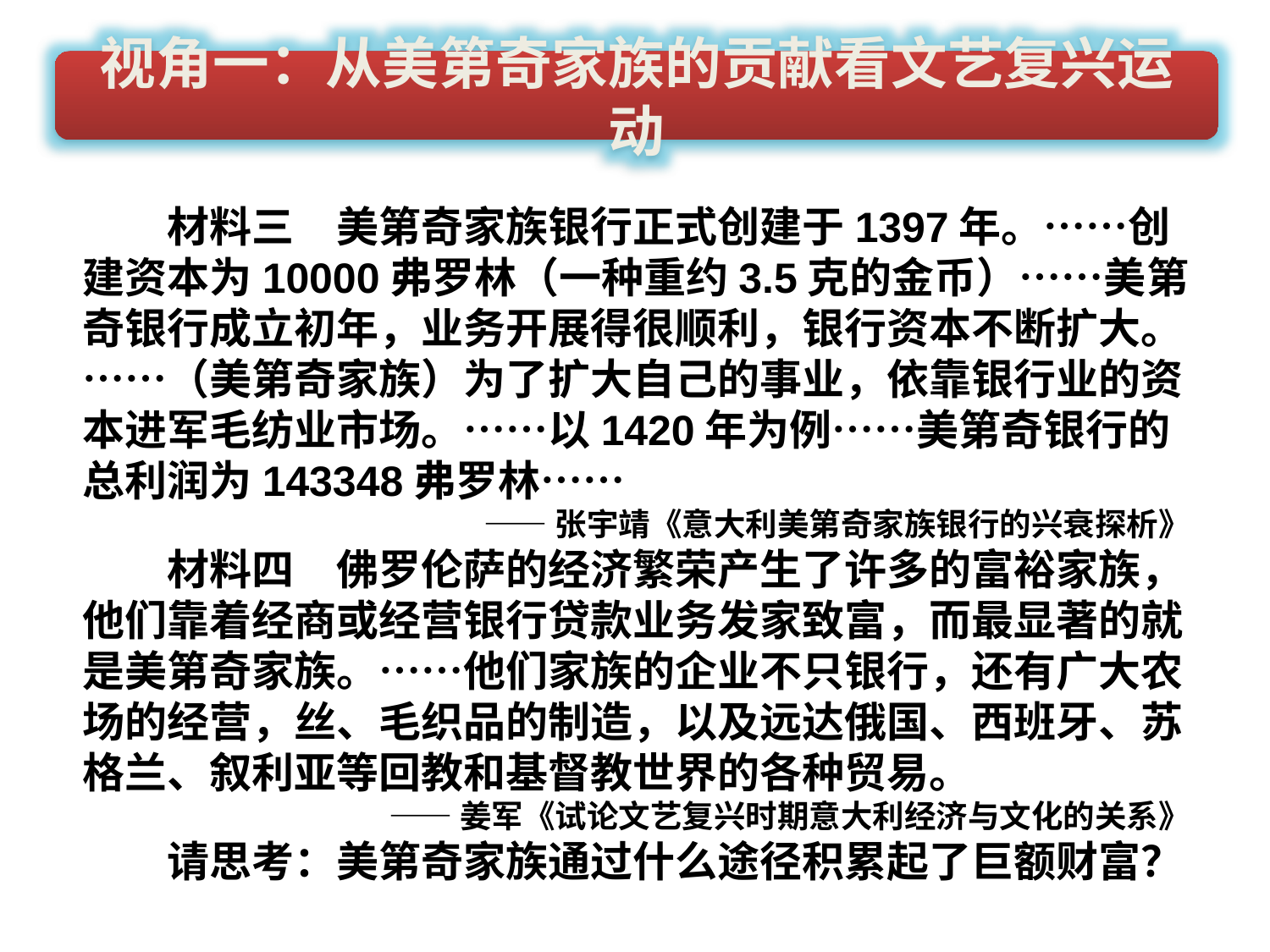

视角一：从美第奇家族的贡献看文艺复兴运动
　　材料三　美第奇家族银行正式创建于1397年。……创建资本为10000弗罗林（一种重约3.5克的金币）……美第奇银行成立初年，业务开展得很顺利，银行资本不断扩大。……（美第奇家族）为了扩大自己的事业，依靠银行业的资本进军毛纺业市场。……以1420年为例……美第奇银行的总利润为143348弗罗林……
——张宇靖《意大利美第奇家族银行的兴衰探析》
　　材料四　佛罗伦萨的经济繁荣产生了许多的富裕家族，他们靠着经商或经营银行贷款业务发家致富，而最显著的就是美第奇家族。……他们家族的企业不只银行，还有广大农场的经营，丝、毛织品的制造，以及远达俄国、西班牙、苏格兰、叙利亚等回教和基督教世界的各种贸易。
——姜军《试论文艺复兴时期意大利经济与文化的关系》
　　请思考：美第奇家族通过什么途径积累起了巨额财富？